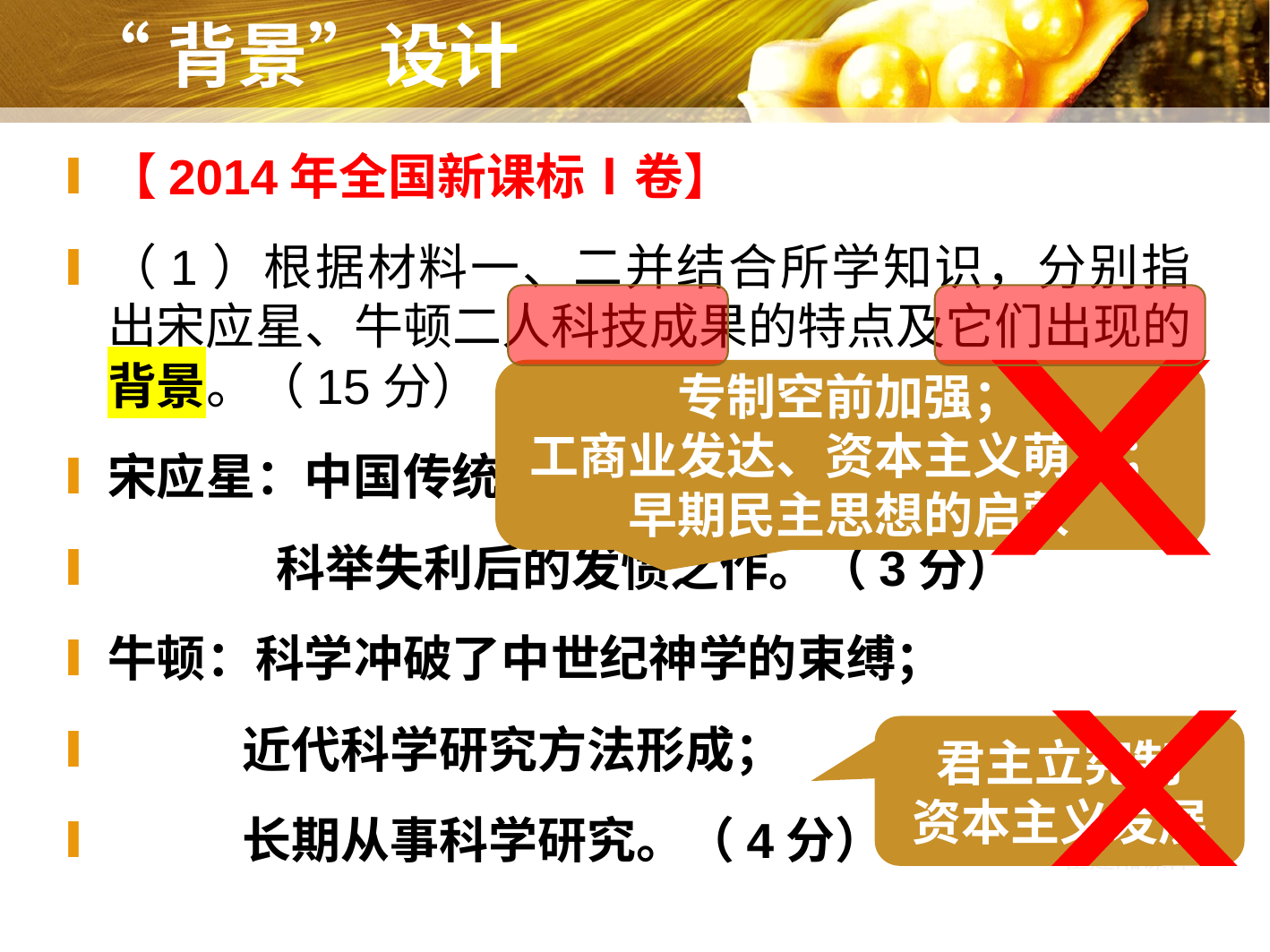

# “背景”设计
【2014年全国新课标Ⅰ卷】
（1）根据材料一、二并结合所学知识，分别指出宋应星、牛顿二人科技成果的特点及它们出现的背景。（15分）
宋应星：中国传统农业、手工业技术发达；
              科举失利后的发愤之作。（3分）
牛顿：科学冲破了中世纪神学的束缚；
           近代科学研究方法形成；
           长期从事科学研究。（4分）

专制空前加强；
工商业发达、资本主义萌芽；
早期民主思想的启蒙

君主立宪制
资本主义发展